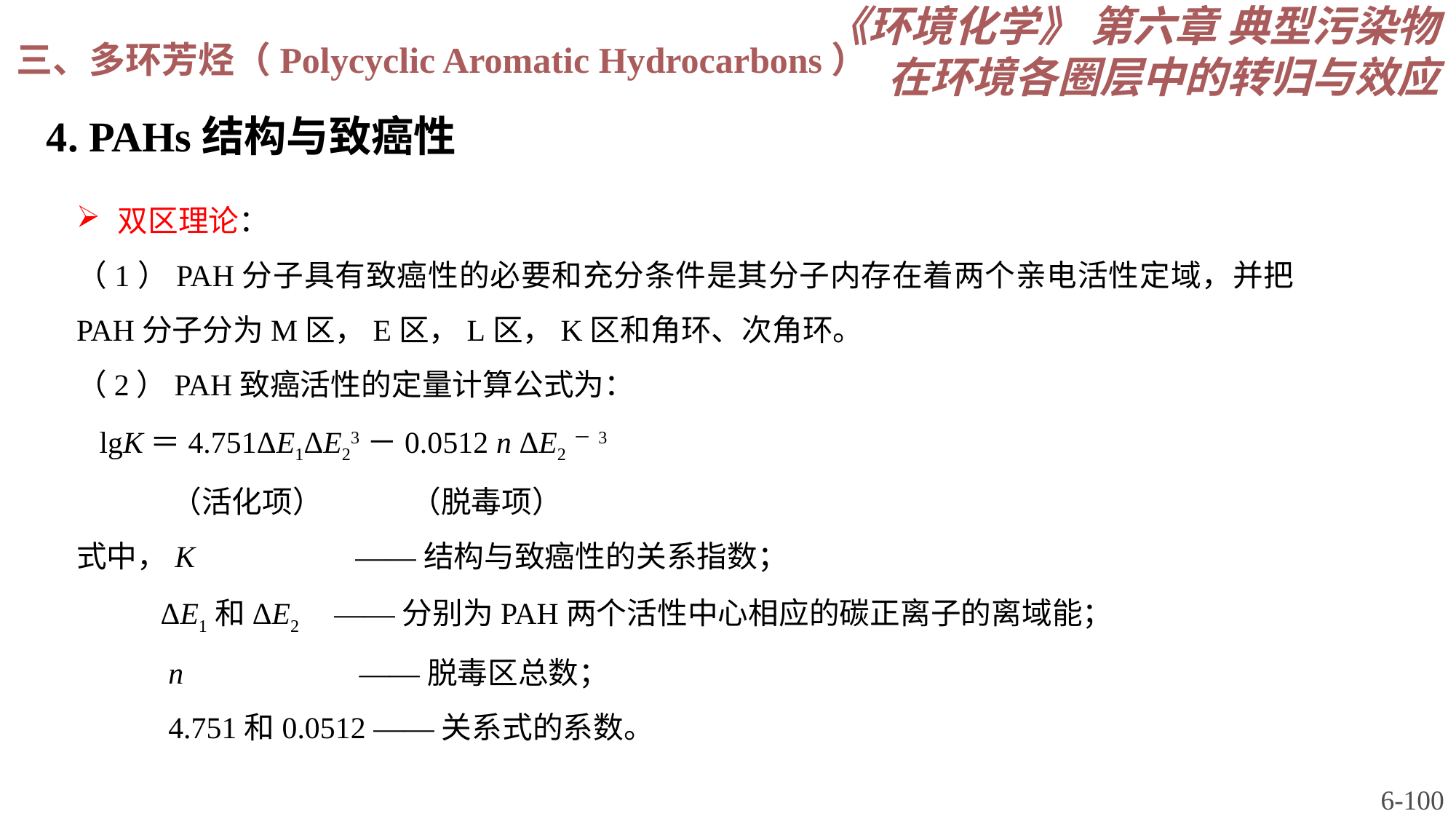

《环境化学》 第六章 典型污染物在环境各圈层中的转归与效应
三、多环芳烃（Polycyclic Aromatic Hydrocarbons）
4. PAHs结构与致癌性

双区理论：
（1）PAH分子具有致癌性的必要和充分条件是其分子内存在着两个亲电活性定域，并把PAH分子分为M区，E区，L区，K区和角环、次角环。
（2）PAH致癌活性的定量计算公式为：
   lgK＝4.751ΔE1ΔE23－0.0512 n ΔE2－3
             （活化项）             （脱毒项）
式中，K                     ——结构与致癌性的关系指数；
           ΔE1和ΔE2        ——分别为PAH两个活性中心相应的碳正离子的离域能；
            n                       ——脱毒区总数；
            4.751和0.0512 ——关系式的系数。
6-100